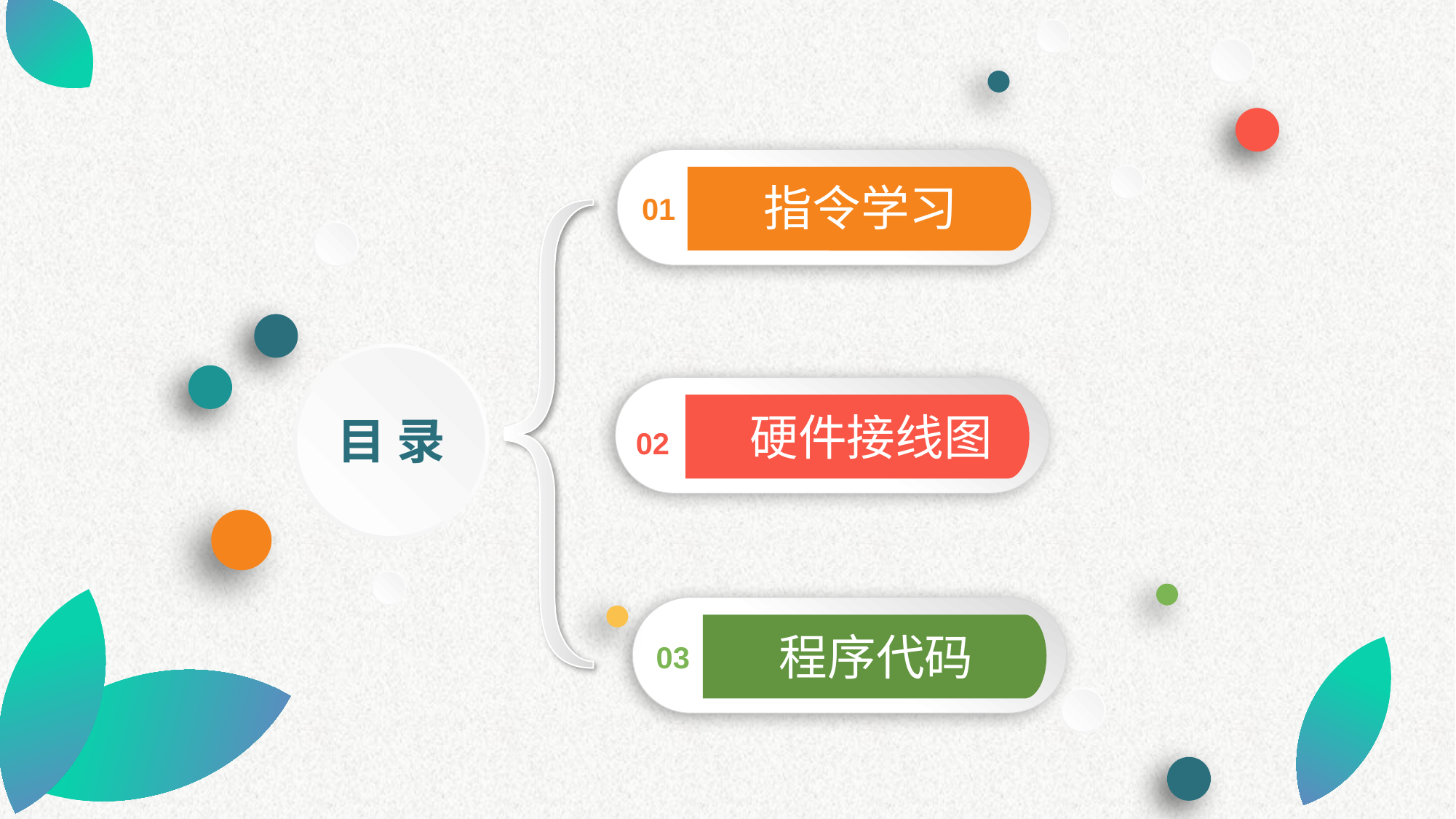

01
指令学习

目 录

02
硬件接线图

03
程序代码